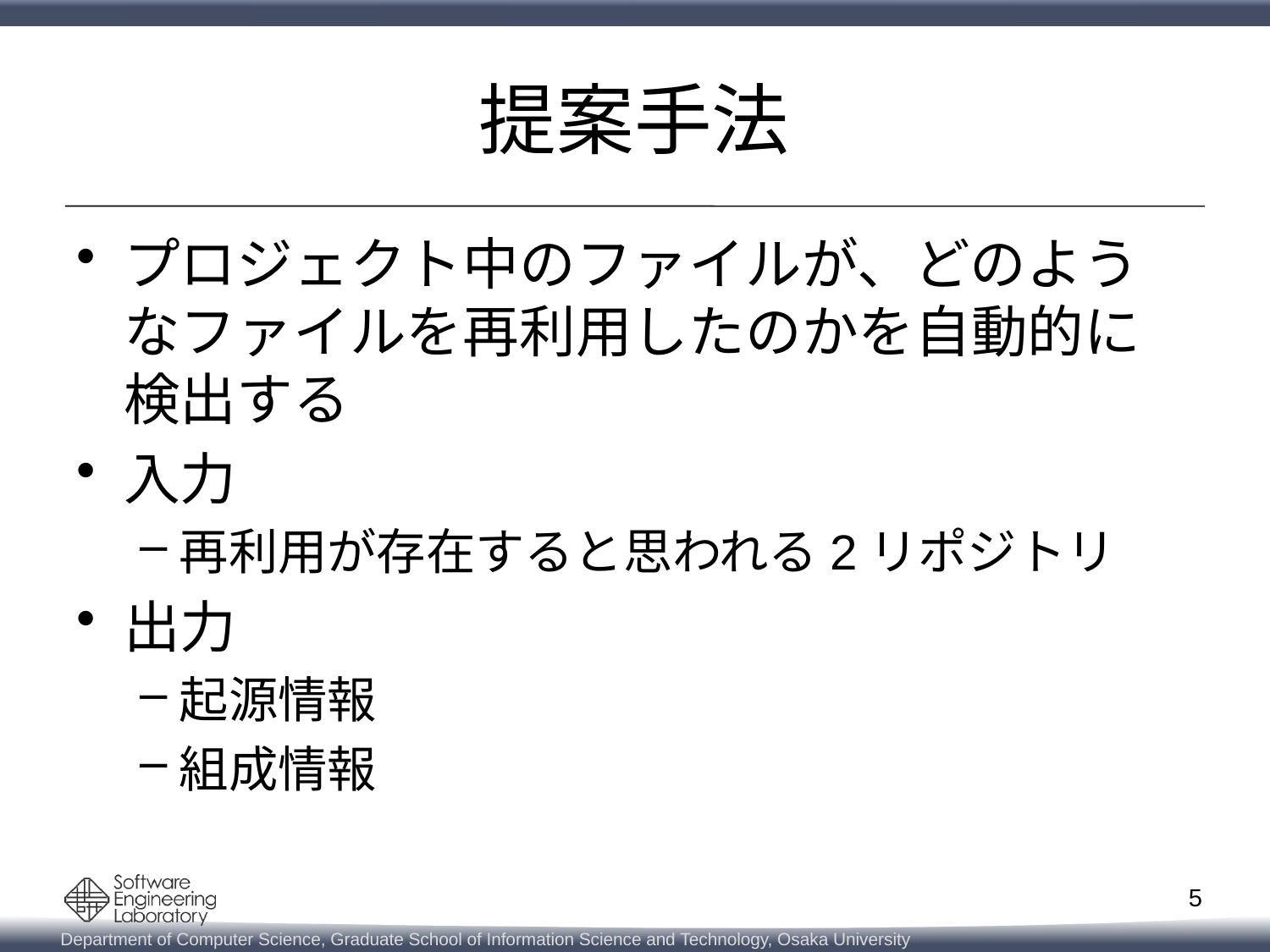

# 提案手法
プロジェクト中のファイルが、どのようなファイルを再利用したのかを自動的に検出する
入力
再利用が存在すると思われる2リポジトリ
出力
起源情報
組成情報
5